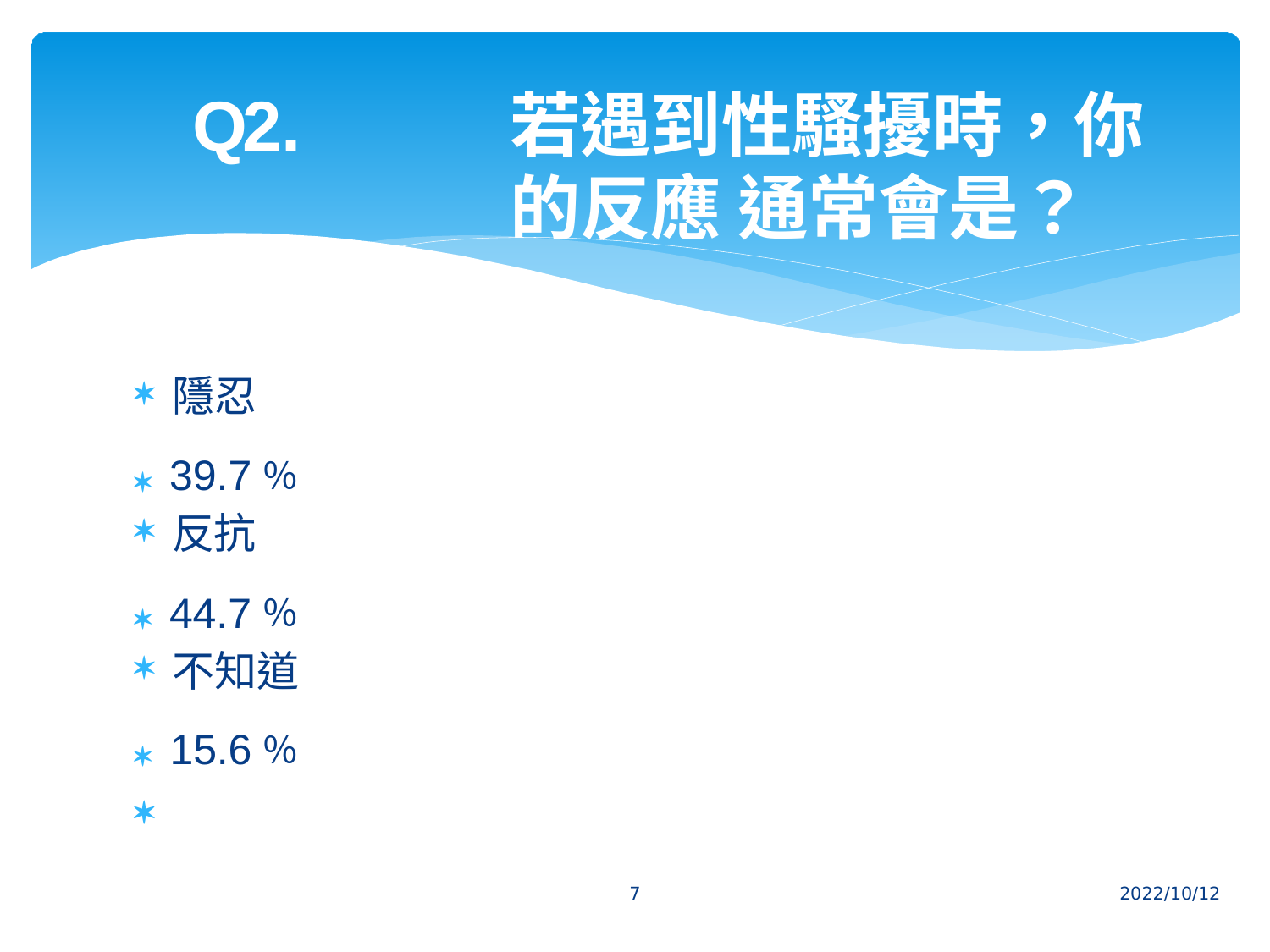

# Q2.	若遇到性騷擾時，你的反應 通常會是？
隱忍
∗ 39.7％
反抗
∗ 44.7％
不知道
∗ 15.6％
∗
7
2022/10/12